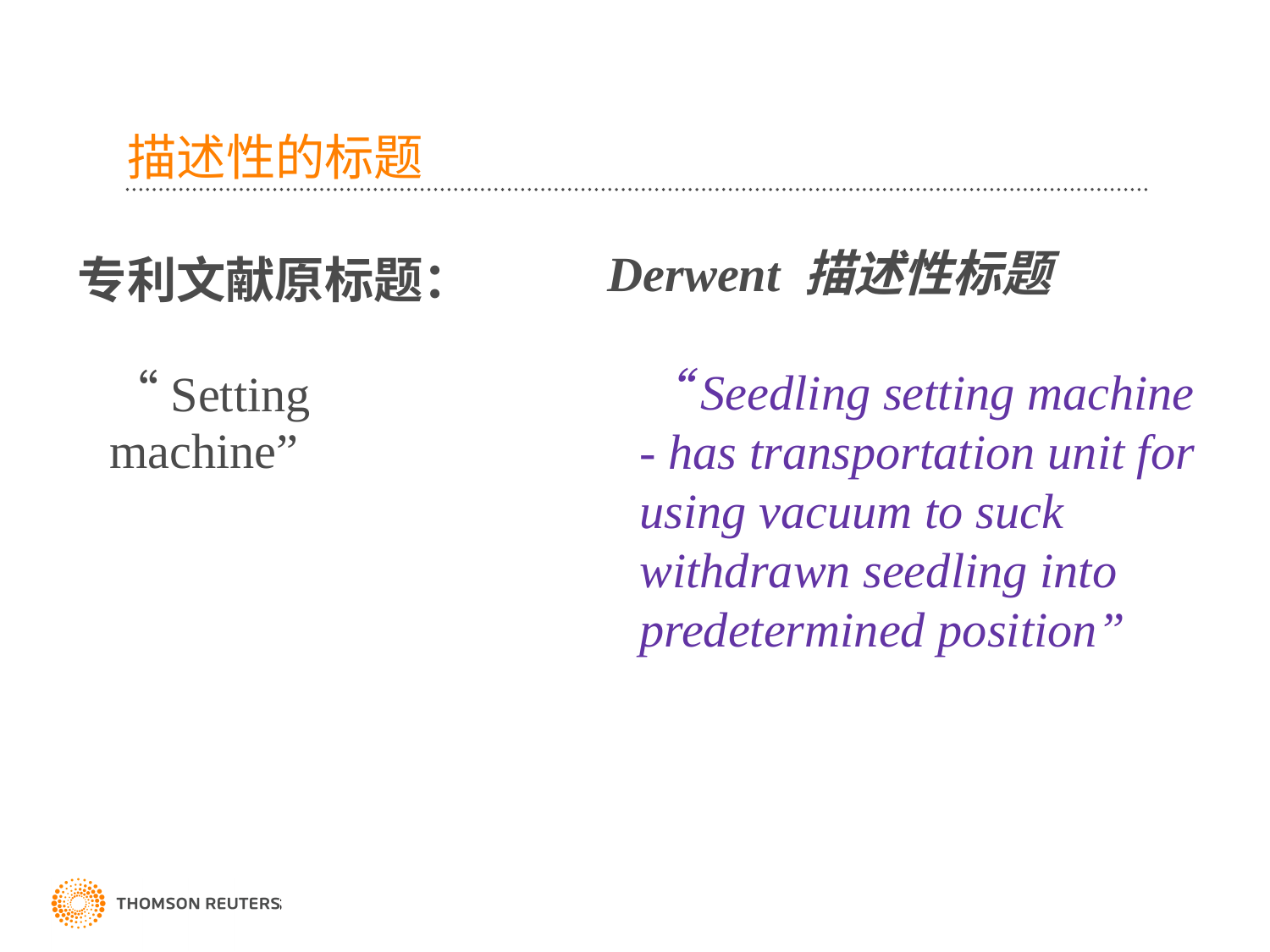

# 描述性的标题
Derwent 描述性标题
“Seedling setting machine - has transportation unit for using vacuum to suck withdrawn seedling into predetermined position”
专利文献原标题：
“Setting machine”